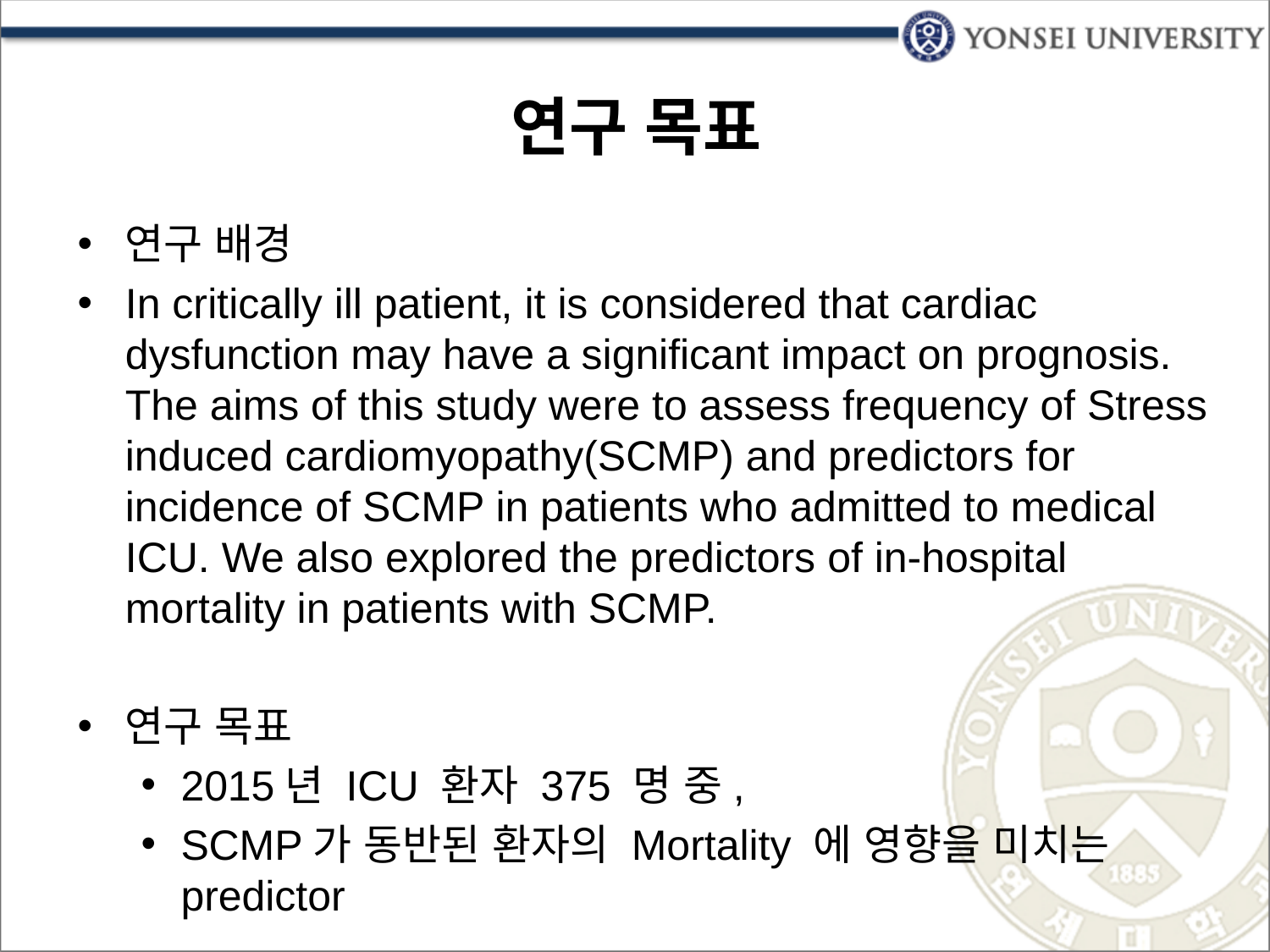

# 연구 목표
연구 배경
In critically ill patient, it is considered that cardiac dysfunction may have a significant impact on prognosis. The aims of this study were to assess frequency of Stress induced cardiomyopathy(SCMP) and predictors for incidence of SCMP in patients who admitted to medical ICU. We also explored the predictors of in-hospital mortality in patients with SCMP.

연구 목표
2015년 ICU 환자 375 명 중,
SCMP가 동반된 환자의 Mortality 에 영향을 미치는 predictor